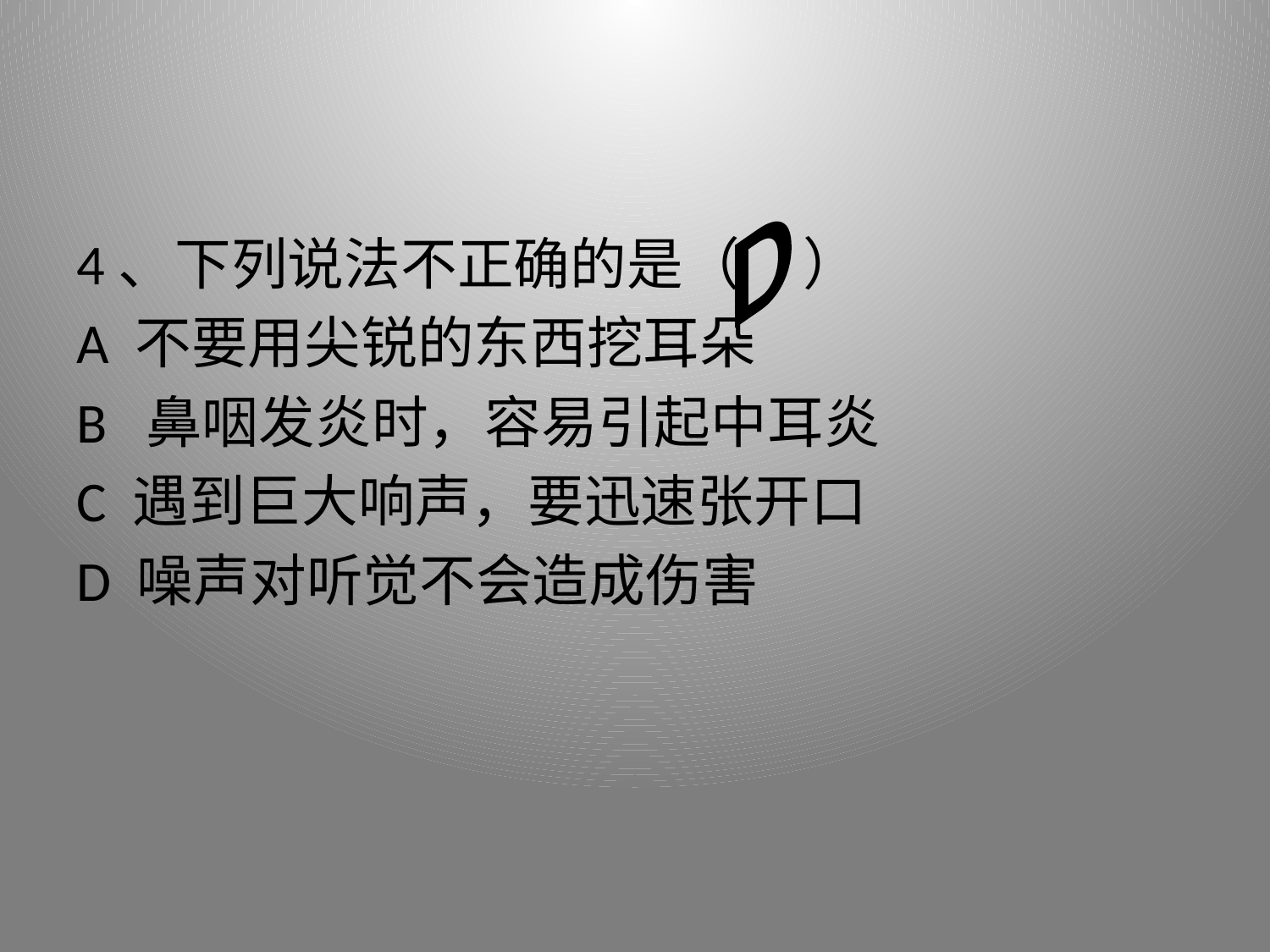

D
4、下列说法不正确的是（     ）
A 不要用尖锐的东西挖耳朵
B  鼻咽发炎时，容易引起中耳炎
C 遇到巨大响声，要迅速张开口
D 噪声对听觉不会造成伤害